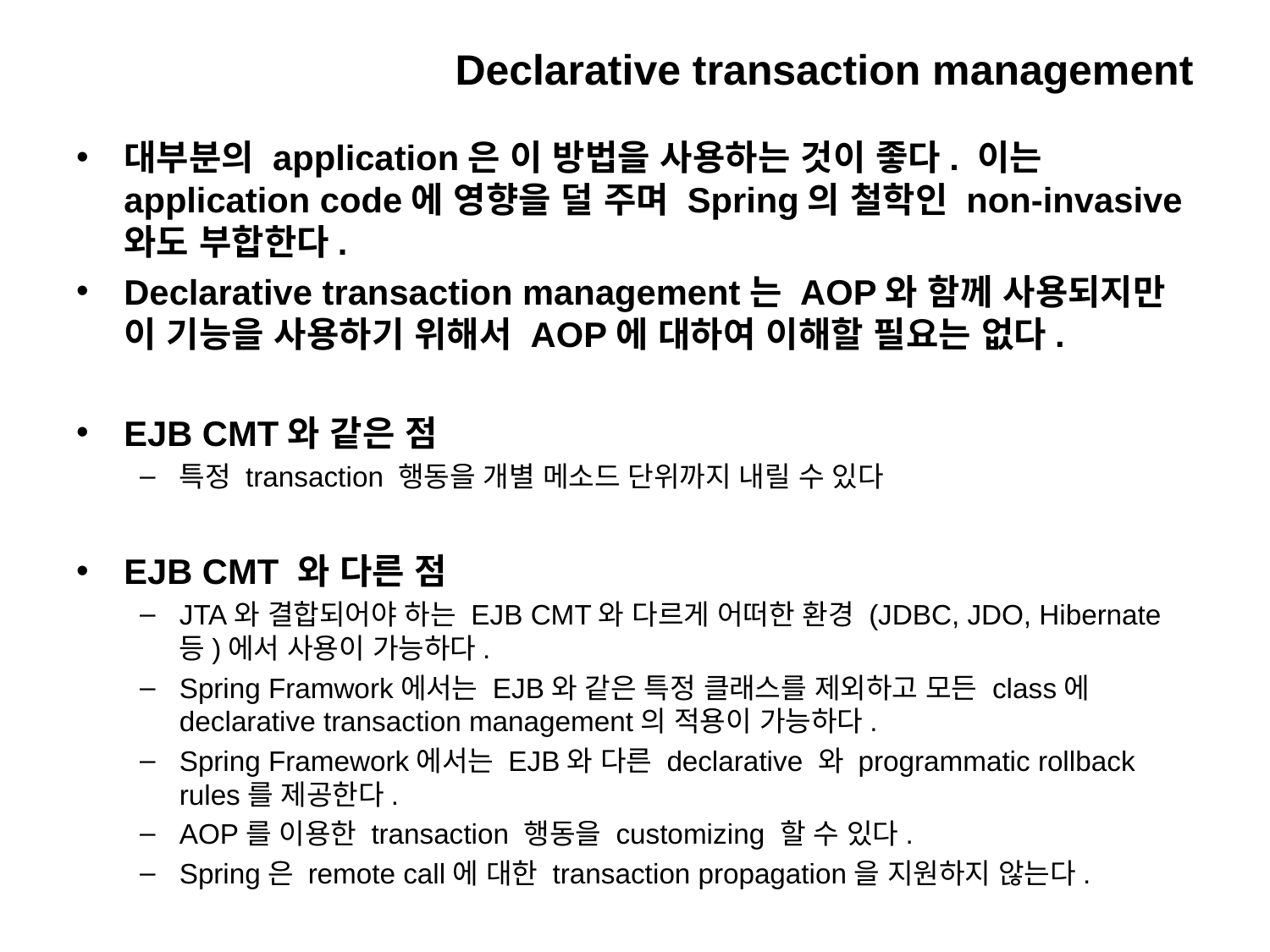

# Declarative transaction management
대부분의 application은 이 방법을 사용하는 것이 좋다. 이는 application code에 영향을 덜 주며 Spring의 철학인 non-invasive와도 부합한다.
Declarative transaction management는 AOP와 함께 사용되지만 이 기능을 사용하기 위해서 AOP에 대하여 이해할 필요는 없다.

EJB CMT와 같은 점
특정 transaction 행동을 개별 메소드 단위까지 내릴 수 있다

EJB CMT 와 다른 점
JTA와 결합되어야 하는 EJB CMT와 다르게 어떠한 환경 (JDBC, JDO, Hibernate등)에서 사용이 가능하다.
Spring Framwork에서는 EJB와 같은 특정 클래스를 제외하고 모든 class에 declarative transaction management의 적용이 가능하다.
Spring Framework에서는 EJB와 다른 declarative 와 programmatic rollback rules를 제공한다.
AOP를 이용한 transaction 행동을 customizing 할 수 있다.
Spring은 remote call에 대한 transaction propagation을 지원하지 않는다.